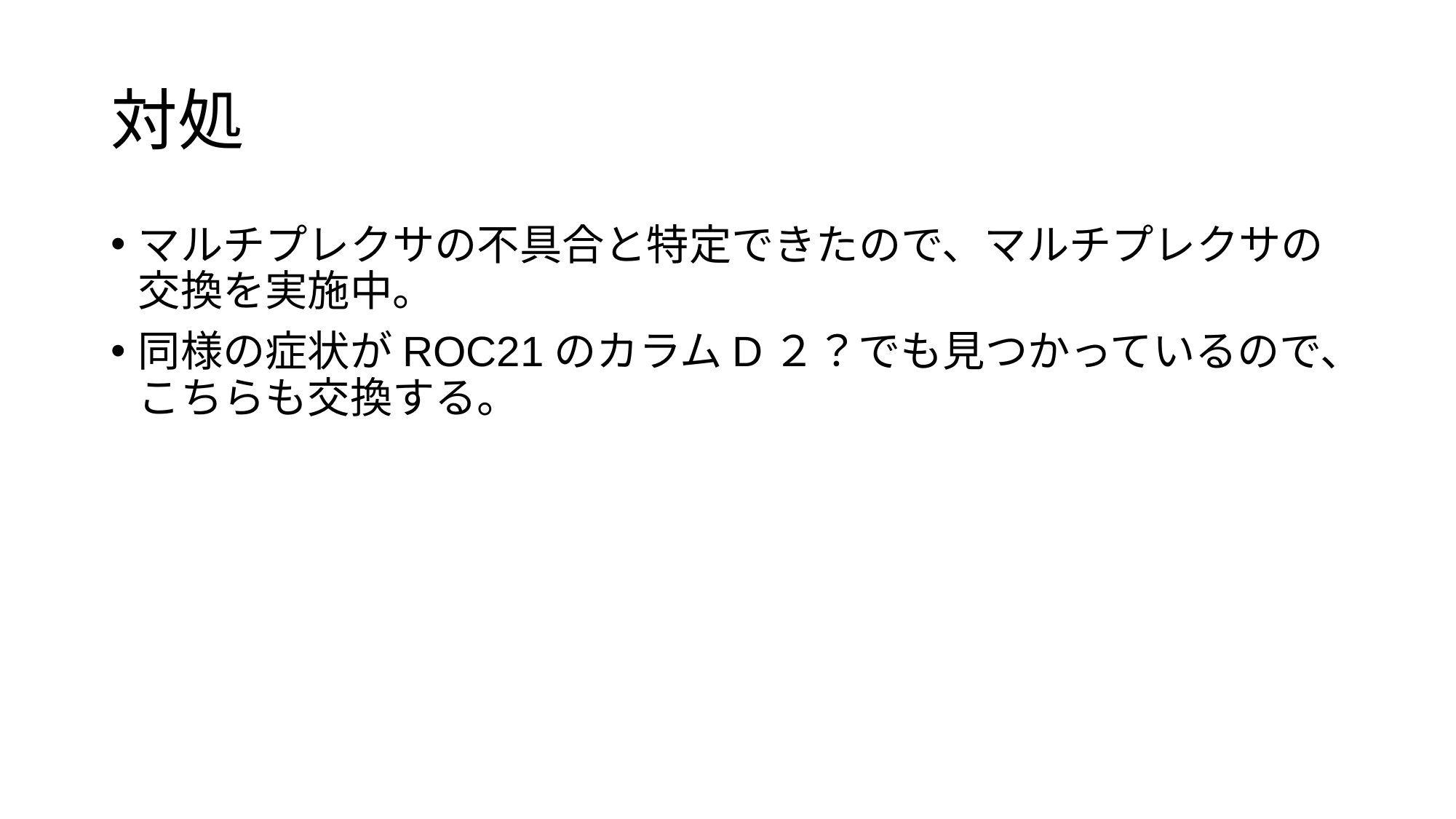

# 対処
マルチプレクサの不具合と特定できたので、マルチプレクサの交換を実施中。
同様の症状がROC21のカラムD２？でも見つかっているので、こちらも交換する。